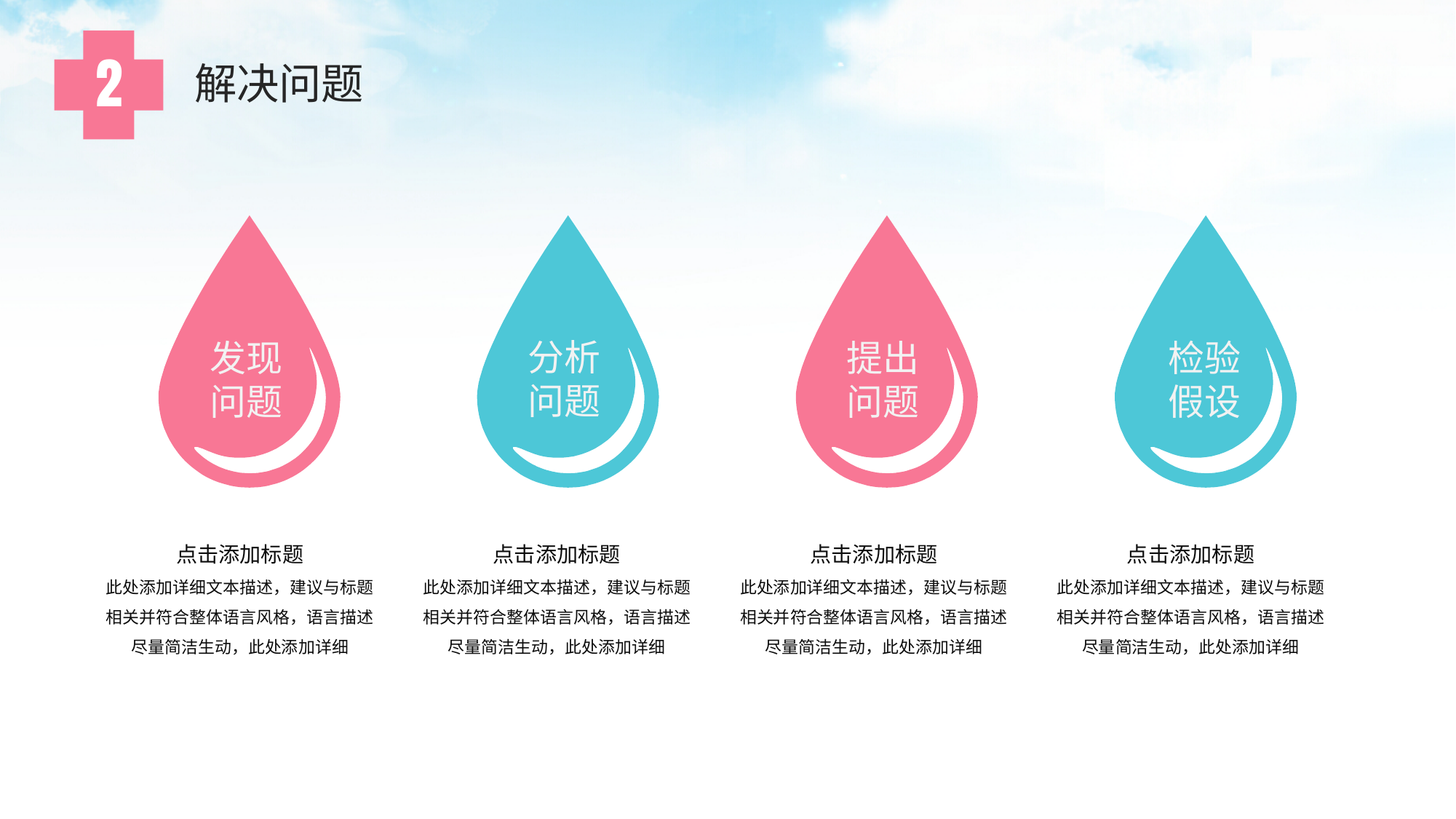

2
解决问题

发现
问题

分析
问题

提出
问题

检验
假设
点击添加标题
此处添加详细文本描述，建议与标题相关并符合整体语言风格，语言描述尽量简洁生动，此处添加详细
点击添加标题
此处添加详细文本描述，建议与标题相关并符合整体语言风格，语言描述尽量简洁生动，此处添加详细
点击添加标题
此处添加详细文本描述，建议与标题相关并符合整体语言风格，语言描述尽量简洁生动，此处添加详细
点击添加标题
此处添加详细文本描述，建议与标题相关并符合整体语言风格，语言描述尽量简洁生动，此处添加详细